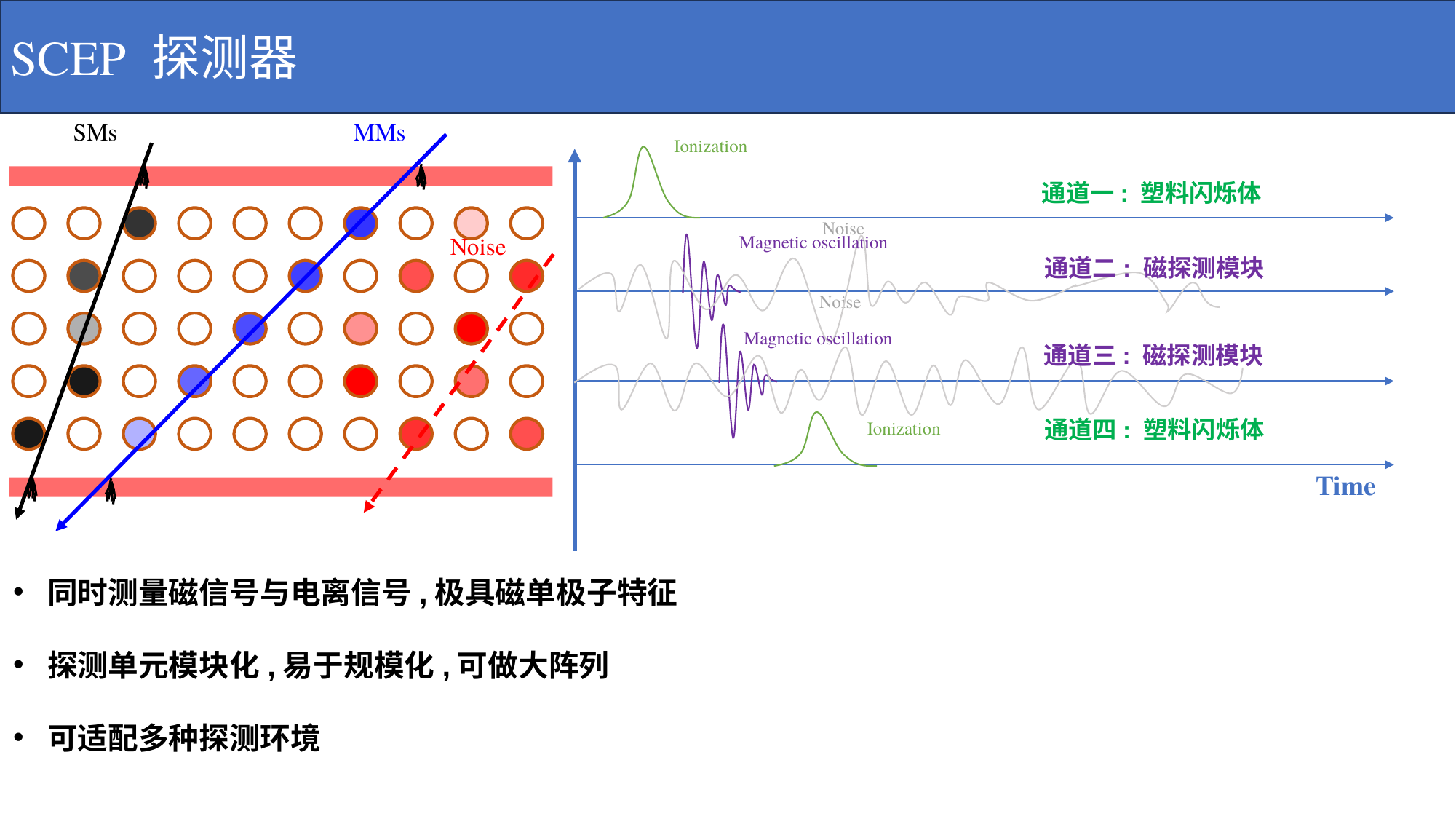

SCEP 探测器
MMs
SMs

Noise

Ionization

Magnetic oscillation
Magnetic oscillation
Ionization
Time
通道一: 塑料闪烁体
Noise
通道二: 磁探测模块
Noise
通道三: 磁探测模块
通道四: 塑料闪烁体
同时测量磁信号与电离信号,极具磁单极子特征

探测单元模块化,易于规模化,可做大阵列

可适配多种探测环境